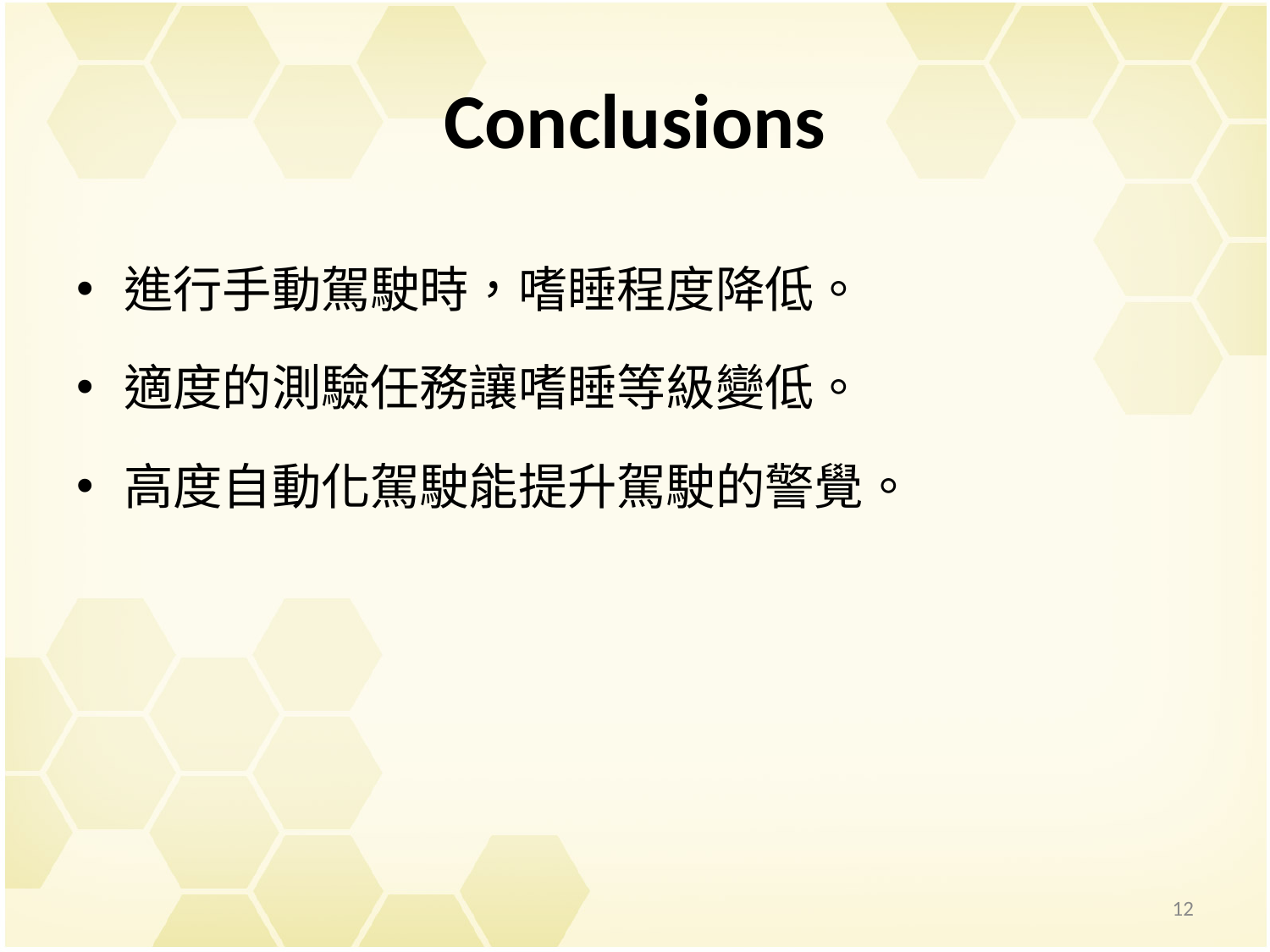

# Conclusions
進行手動駕駛時，嗜睡程度降低。
適度的測驗任務讓嗜睡等級變低。
高度自動化駕駛能提升駕駛的警覺。

12